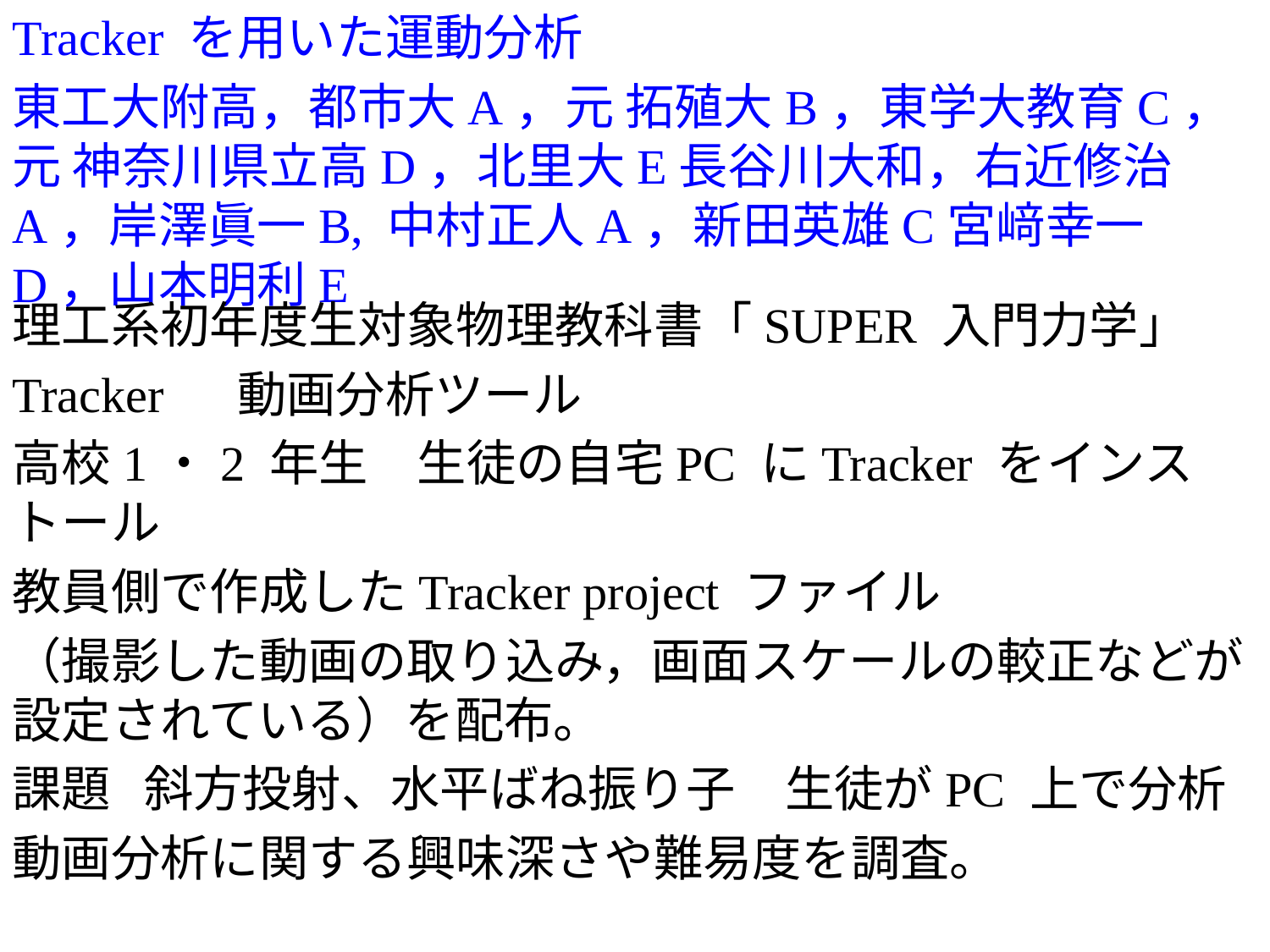

Tracker を用いた運動分析
東工大附高，都市大A，元 拓殖大B，東学大教育C，元 神奈川県立高D，北里大E長谷川大和，右近修治A，岸澤眞一B, 中村正人A，新田英雄C宮﨑幸一D，山本明利E
23pN1-2
理工系初年度生対象物理教科書「SUPER 入門力学」
Tracker 　動画分析ツール
高校1・2 年生　生徒の自宅PC にTracker をインストール
教員側で作成したTracker project ファイル
（撮影した動画の取り込み，画面スケールの較正などが設定されている）を配布。
課題   斜方投射、水平ばね振り子　生徒がPC 上で分析
動画分析に関する興味深さや難易度を調査。